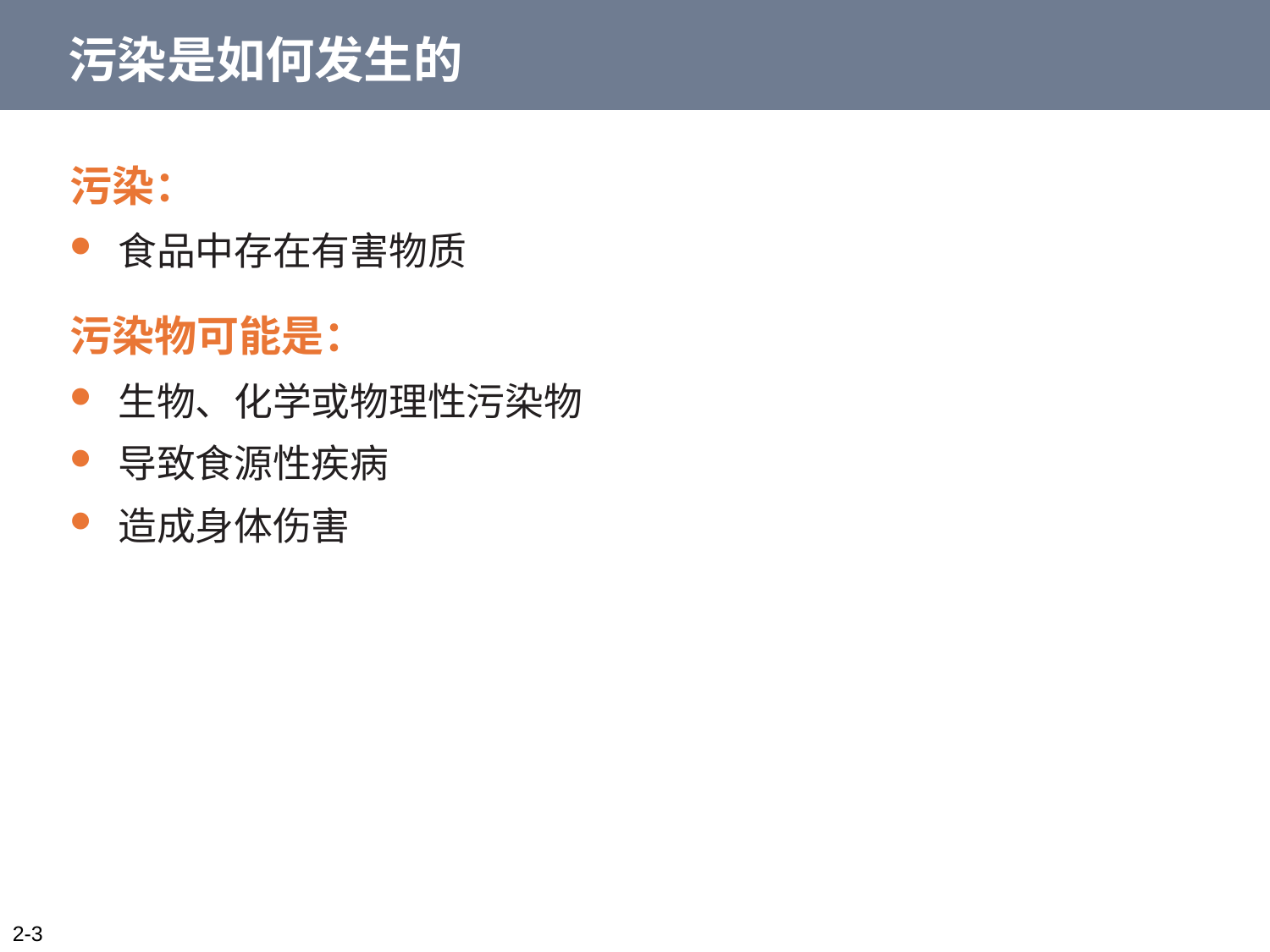

# 污染是如何发生的
污染：
食品中存在有害物质
污染物可能是：
生物、化学或物理性污染物
导致食源性疾病
造成身体伤害
2-3